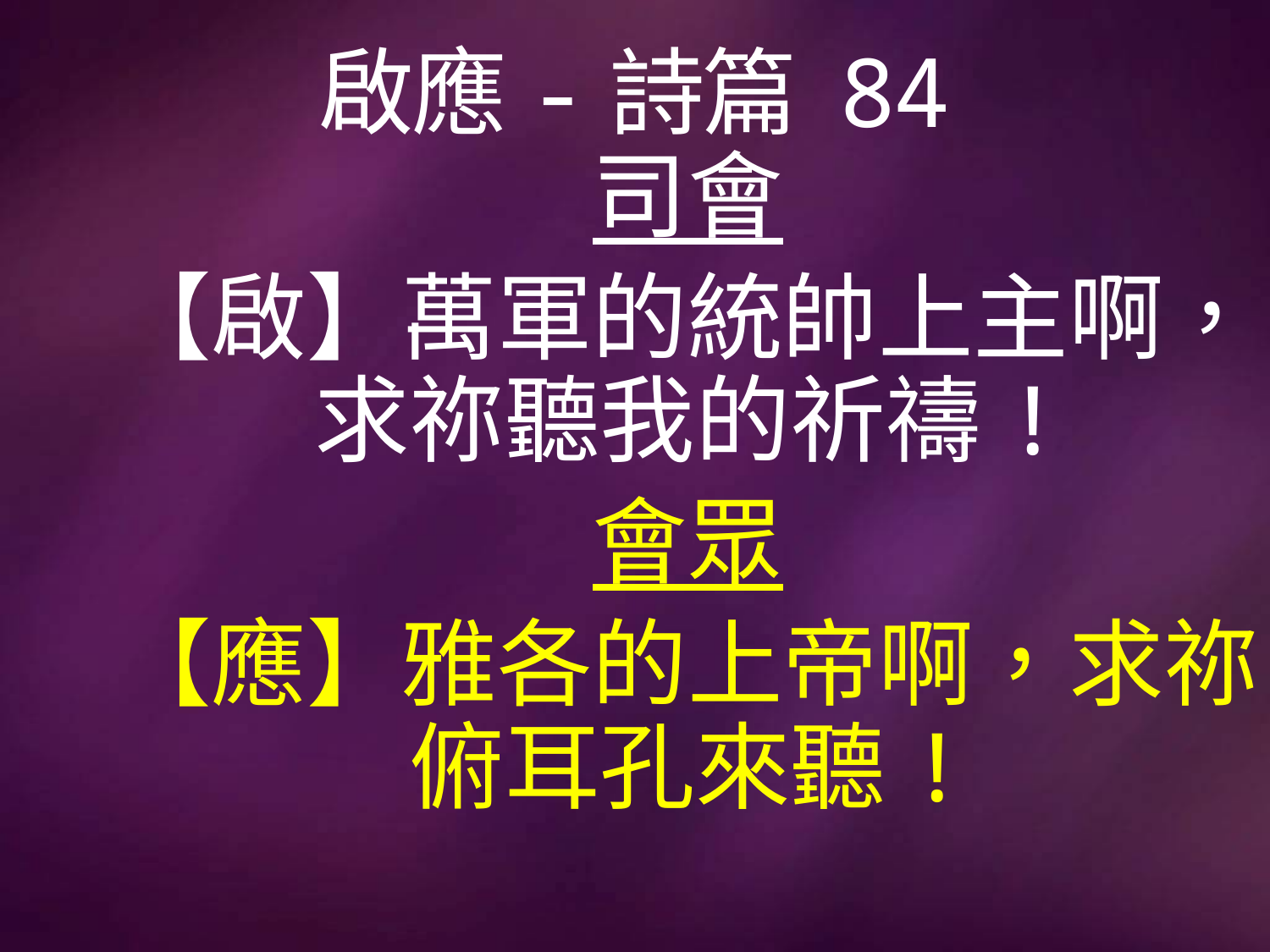

# 啟應-詩篇 84
司會
【啟】萬軍的統帥上主啊，求祢聽我的祈禱!
會眾
【應】雅各的上帝啊，求祢俯耳孔來聽!